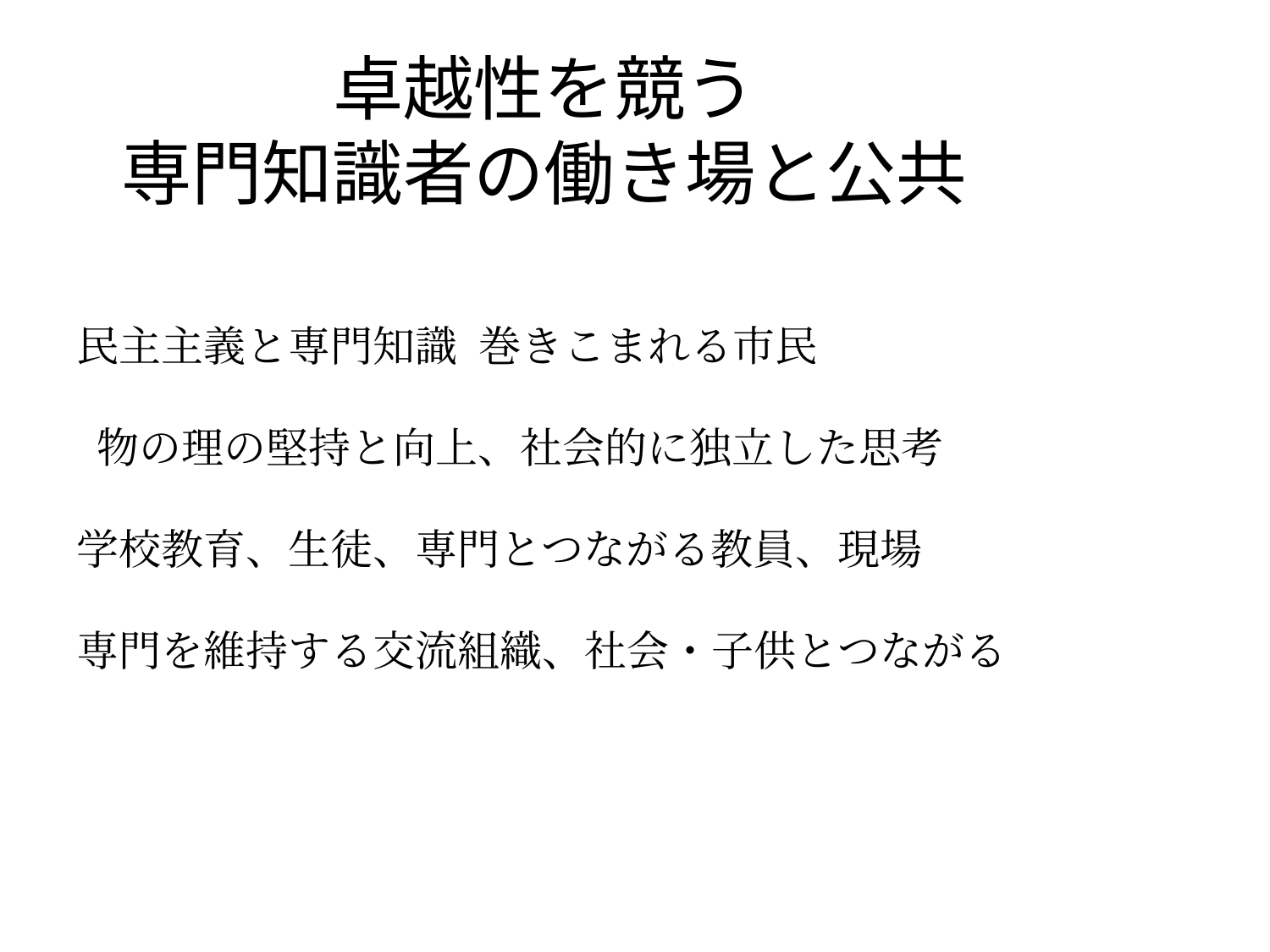

# 卓越性を競う 専門知識者の働き場と公共
民主主義と専門知識  巻きこまれる市民

 物の理の堅持と向上、社会的に独立した思考

学校教育、生徒、専門とつながる教員、現場

専門を維持する交流組織、社会・子供とつながる